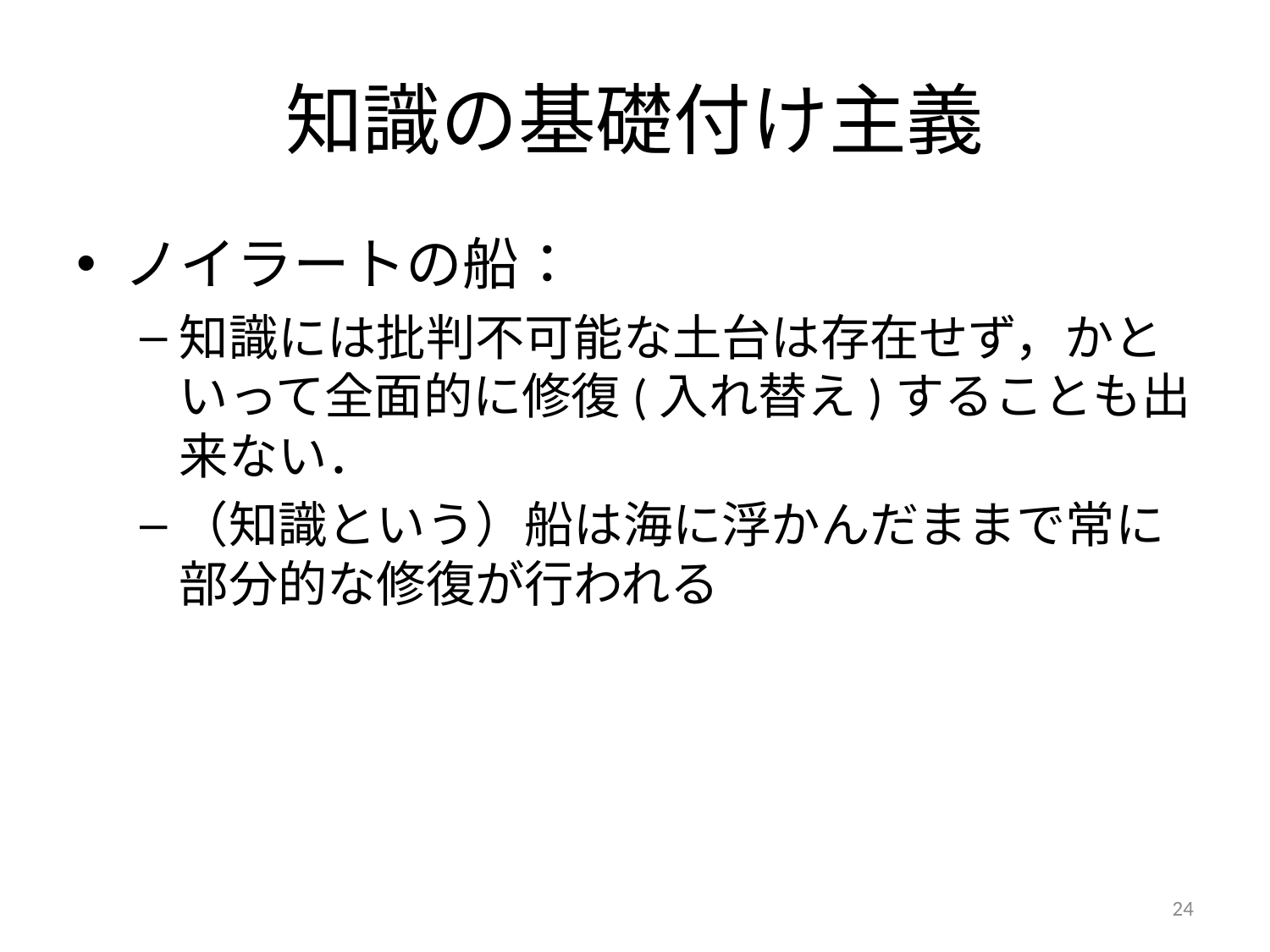

# 知識の基礎付け主義
ノイラートの船：
知識には批判不可能な土台は存在せず，かといって全面的に修復(入れ替え)することも出来ない．
（知識という）船は海に浮かんだままで常に部分的な修復が行われる

24